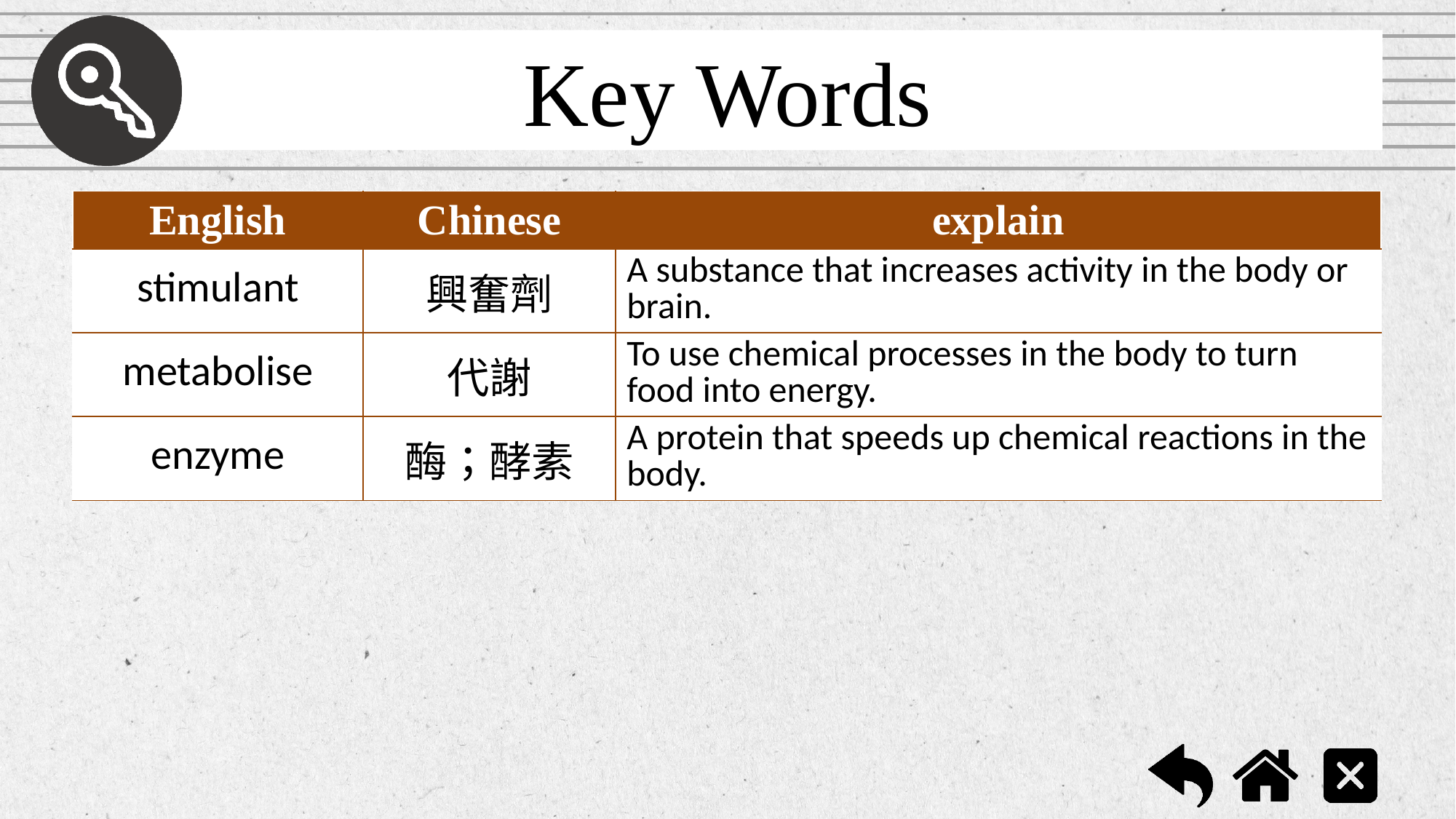

| English | Chinese | explain |
| --- | --- | --- |
| stimulant | 興奮劑 | A substance that increases activity in the body or brain. |
| metabolise | 代謝 | To use chemical processes in the body to turn food into energy. |
| enzyme | 酶；酵素 | A protein that speeds up chemical reactions in the body. |